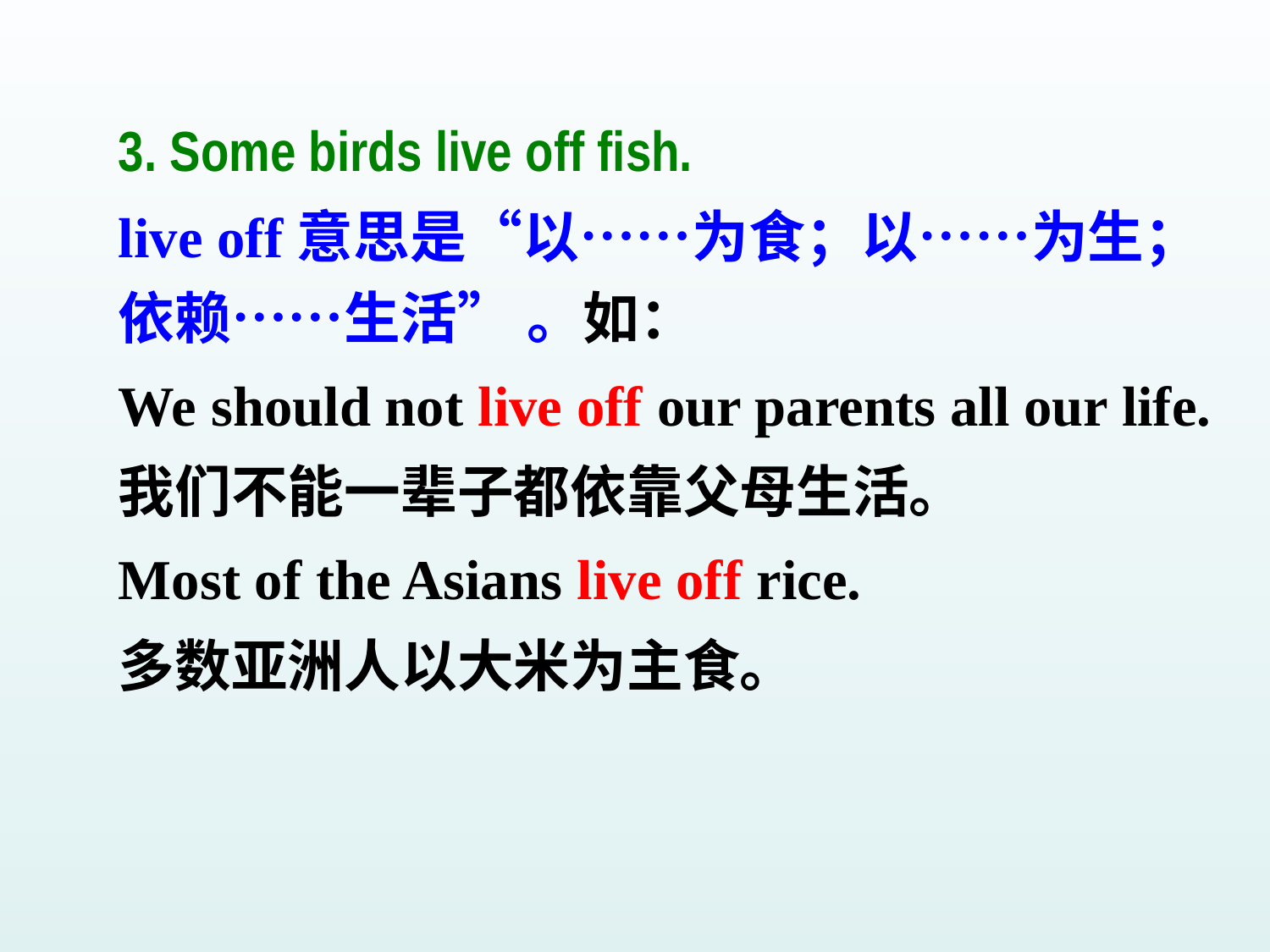

3. Some birds live off fish.
live off意思是“以……为食；以……为生；依赖……生活” 。如：
We should not live off our parents all our life.
我们不能一辈子都依靠父母生活。
Most of the Asians live off rice.
多数亚洲人以大米为主食。